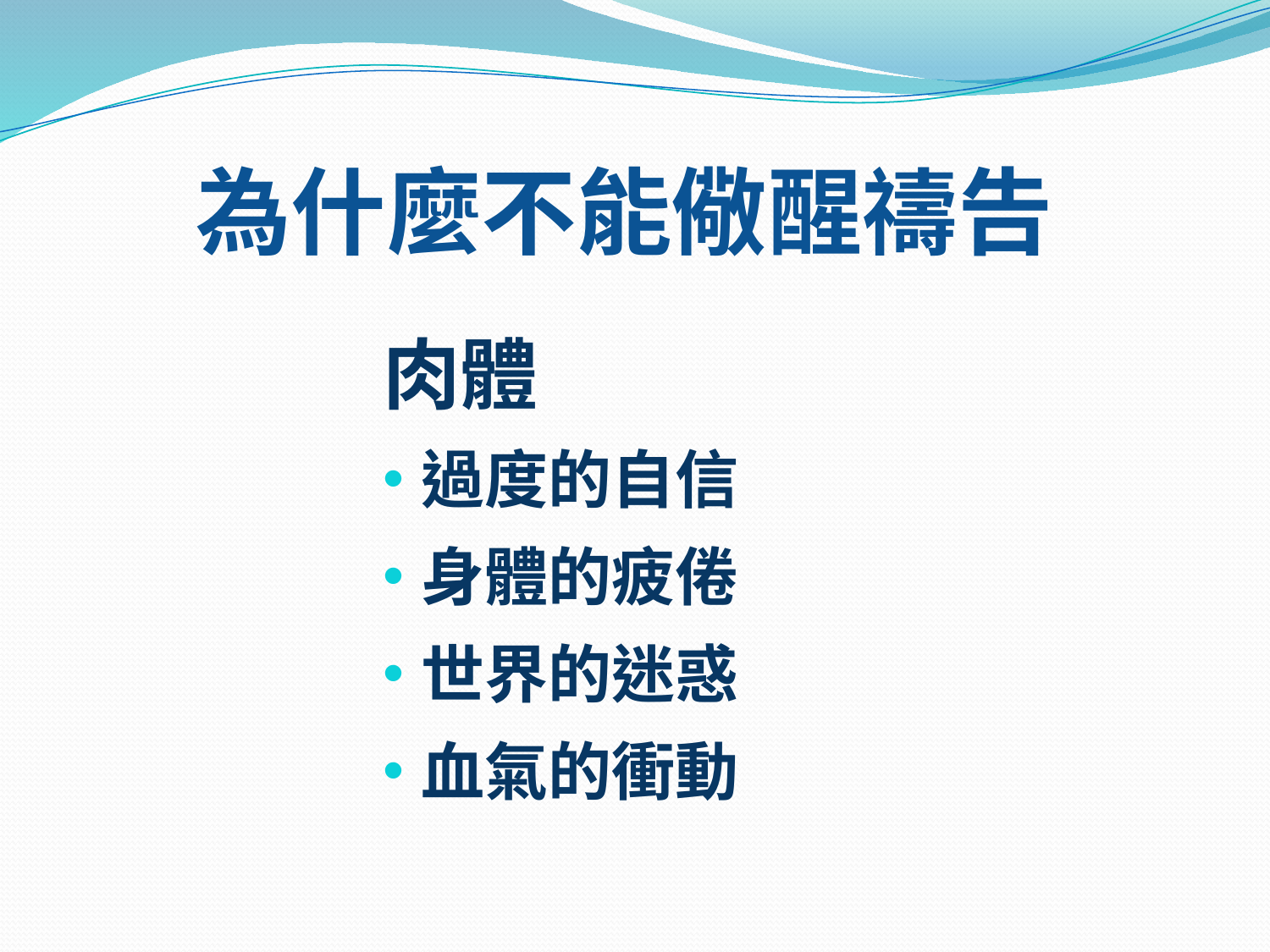

# 為什麼不能儆醒禱告
肉體
過度的自信
身體的疲倦
世界的迷惑
血氣的衝動